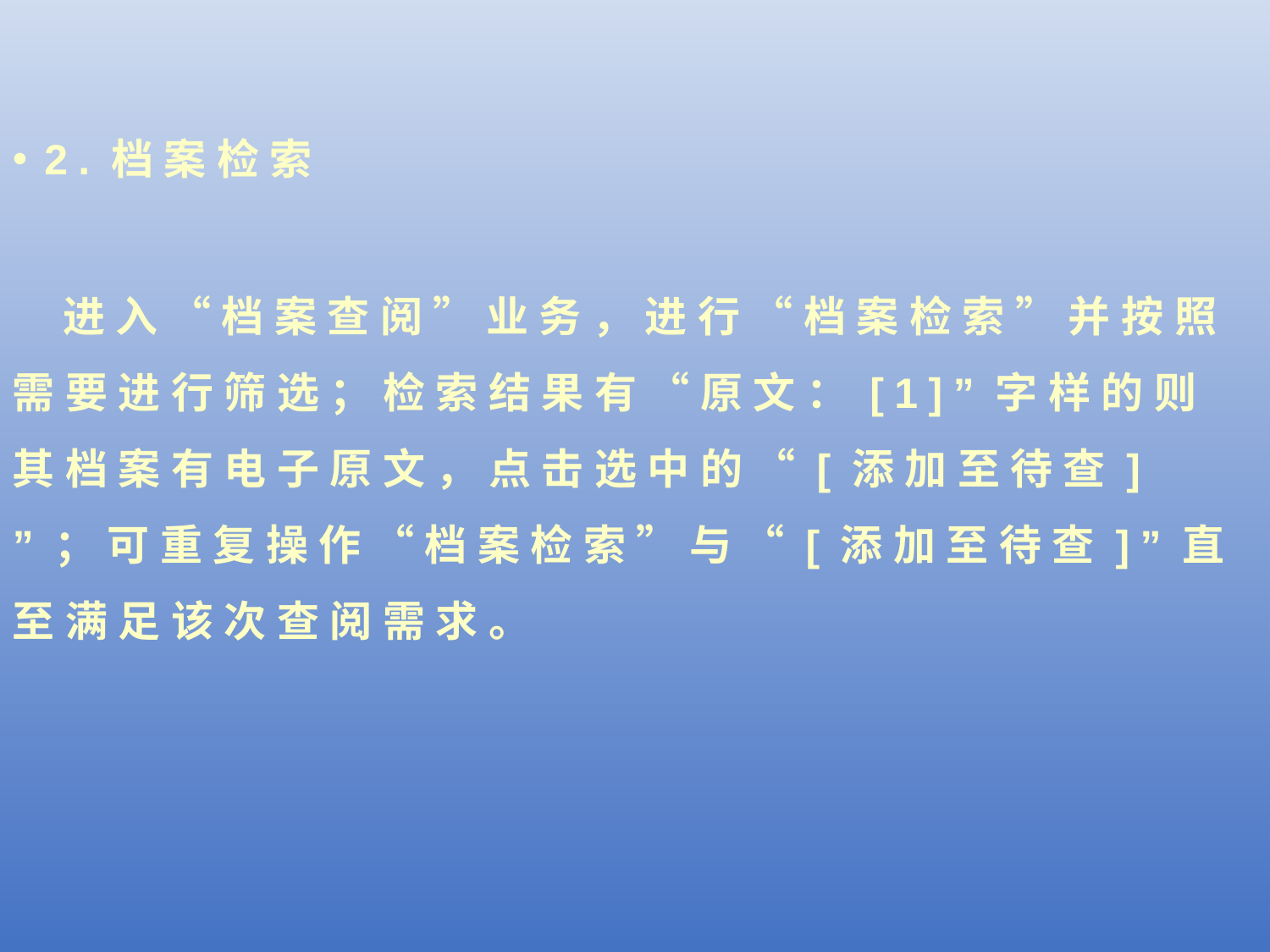

2.档案检索

  进入“档案查阅”业务，进行“档案检索”并按照需要进行筛选；检索结果有“原文：[1]”字样的则其档案有电子原文，点击选中的“[添加至待查] ”；可重复操作“档案检索”与“[添加至待查]”直至满足该次查阅需求。
#